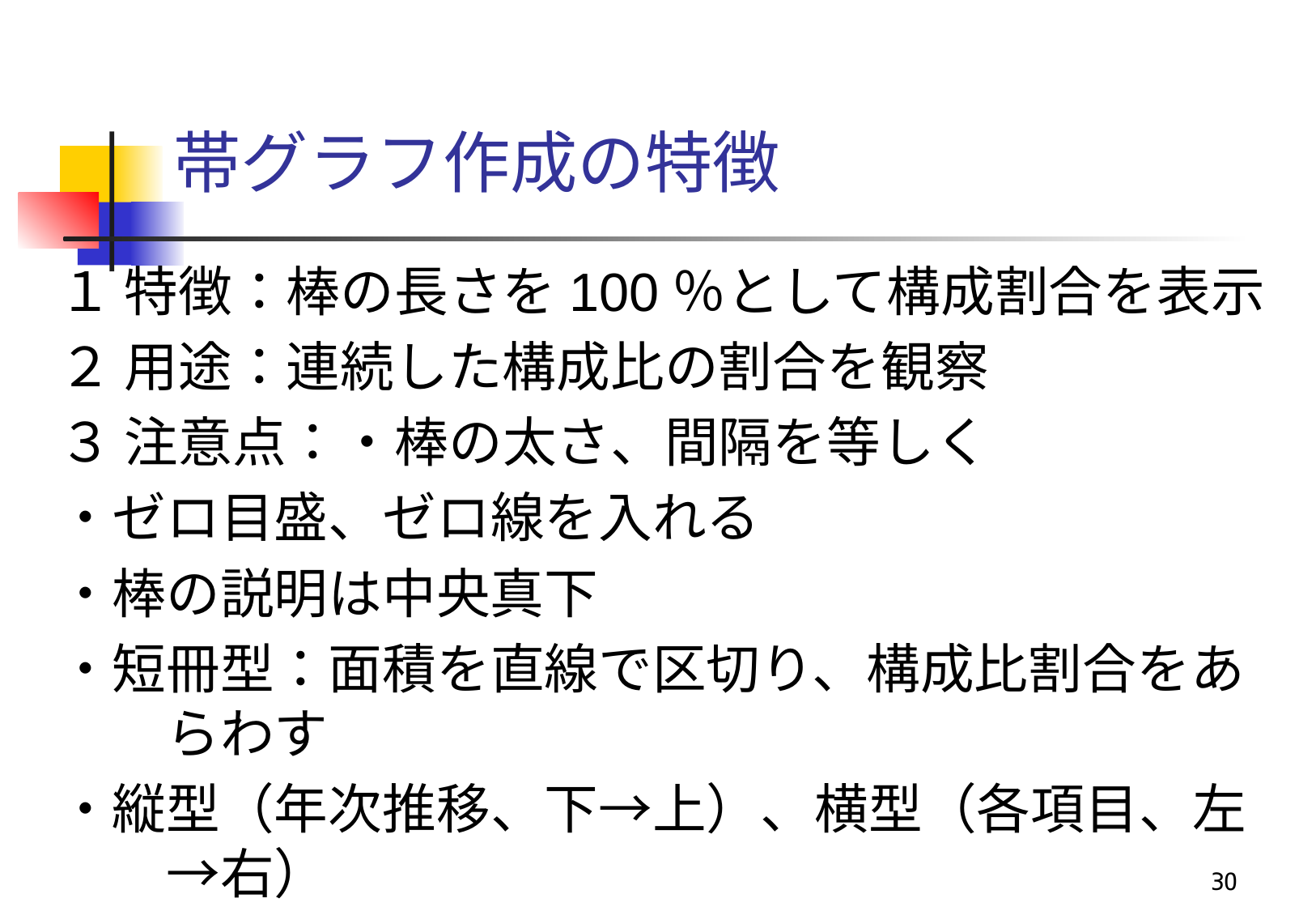

# 帯グラフ作成の特徴
１ 特徴：棒の長さを100％として構成割合を表示
２ 用途：連続した構成比の割合を観察
３ 注意点：・棒の太さ、間隔を等しく
・ゼロ目盛、ゼロ線を入れる
・棒の説明は中央真下
・短冊型：面積を直線で区切り、構成比割合をあらわす
・縦型（年次推移、下→上）、横型（各項目、左→右）

30